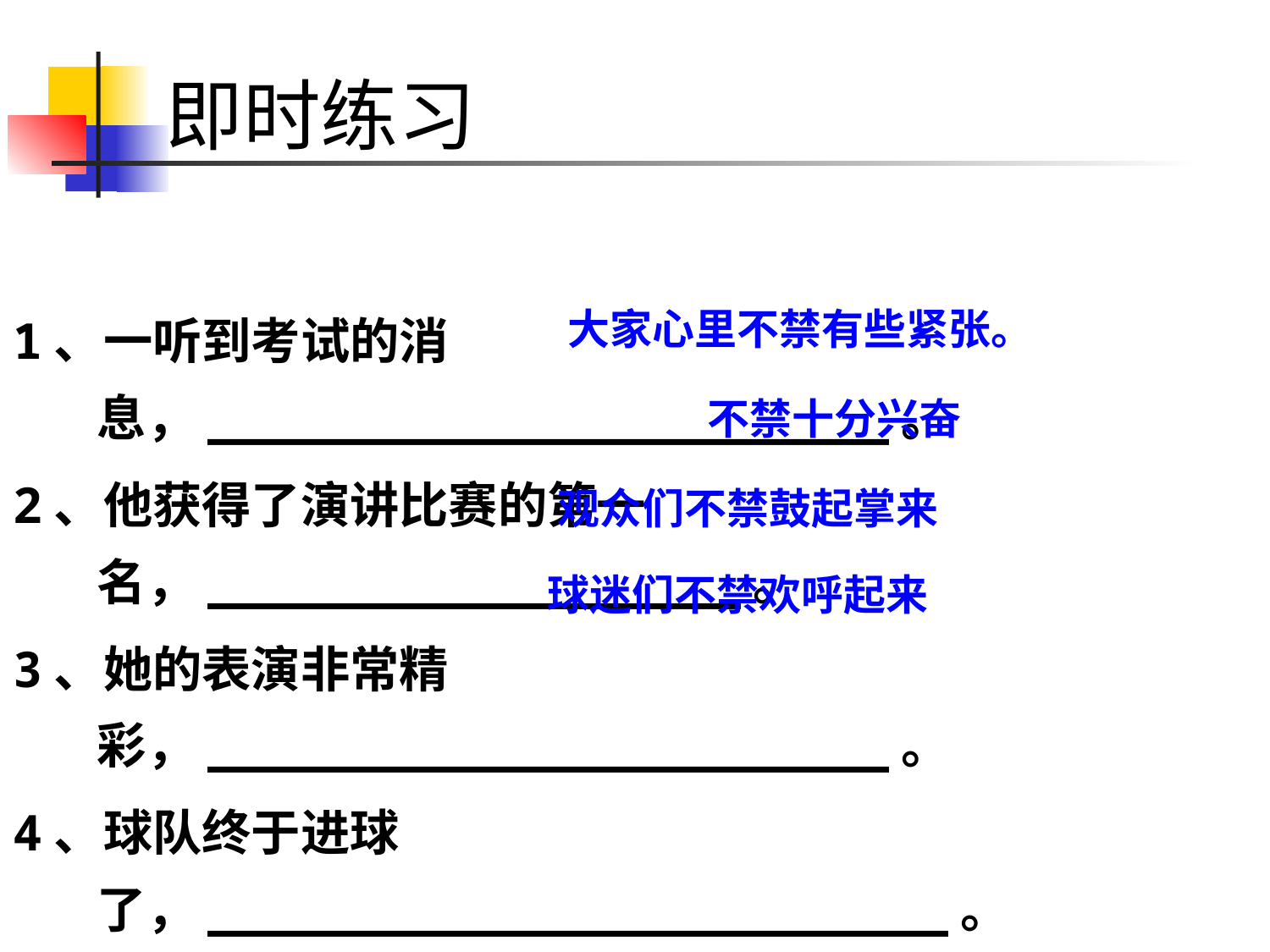

# 即时练习
1、一听到考试的消息，_______________________。
2、他获得了演讲比赛的第一名，__________________。
3、她的表演非常精彩，_______________________。
4、球队终于进球了，_________________________。
大家心里不禁有些紧张。
不禁十分兴奋
观众们不禁鼓起掌来
球迷们不禁欢呼起来